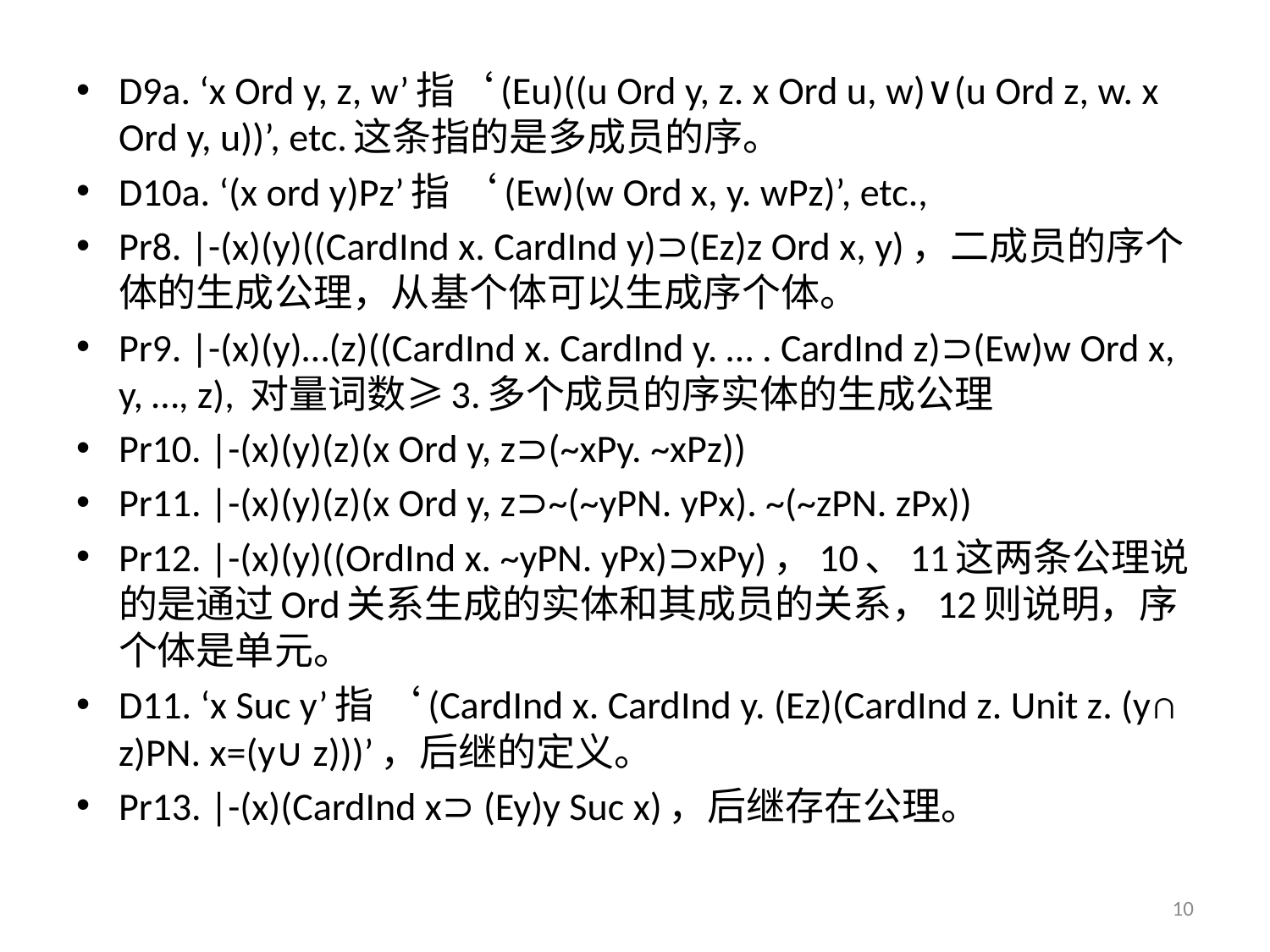

D9a. ‘x Ord y, z, w’指‘(Eu)((u Ord y, z. x Ord u, w)∨(u Ord z, w. x Ord y, u))’, etc.这条指的是多成员的序。
D10a. ‘(x ord y)Pz’指 ‘(Ew)(w Ord x, y. wPz)’, etc.,
Pr8. |-(x)(y)((CardInd x. CardInd y)⊃(Ez)z Ord x, y)，二成员的序个体的生成公理，从基个体可以生成序个体。
Pr9. |-(x)(y)…(z)((CardInd x. CardInd y. … . CardInd z)⊃(Ew)w Ord x, y, …, z), 对量词数≥3.多个成员的序实体的生成公理
Pr10. |-(x)(y)(z)(x Ord y, z⊃(~xPy. ~xPz))
Pr11. |-(x)(y)(z)(x Ord y, z⊃~(~yPN. yPx). ~(~zPN. zPx))
Pr12. |-(x)(y)((OrdInd x. ~yPN. yPx)⊃xPy)，10、11这两条公理说的是通过Ord关系生成的实体和其成员的关系，12则说明，序个体是单元。
D11. ‘x Suc y’指 ‘(CardInd x. CardInd y. (Ez)(CardInd z. Unit z. (y∩ z)PN. x=(y∪ z)))’，后继的定义。
Pr13. |-(x)(CardInd x⊃ (Ey)y Suc x)，后继存在公理。

10